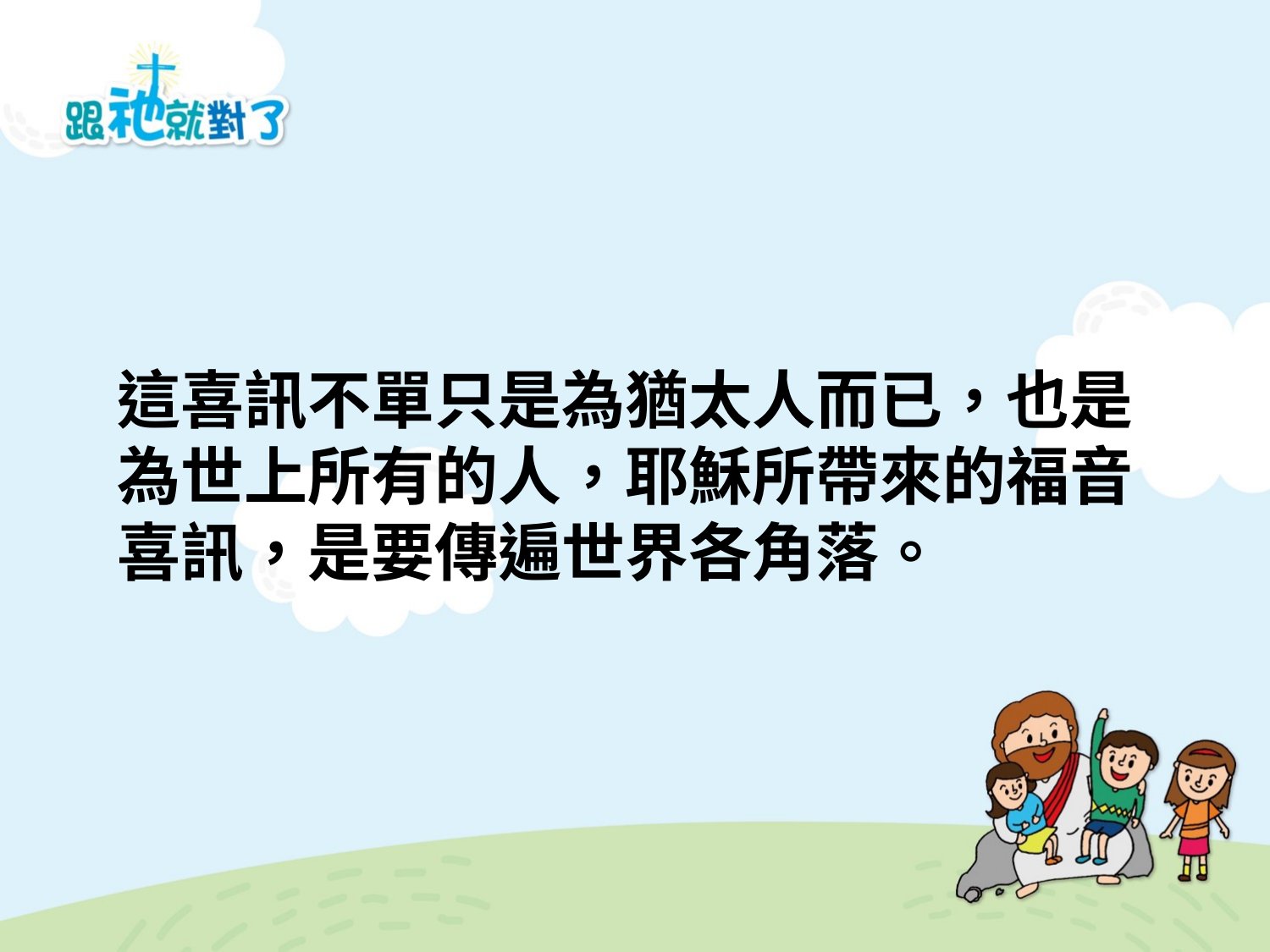

這喜訊不單只是為猶太人而已，也是為世上所有的人，耶穌所帶來的福音喜訊，是要傳遍世界各角落。